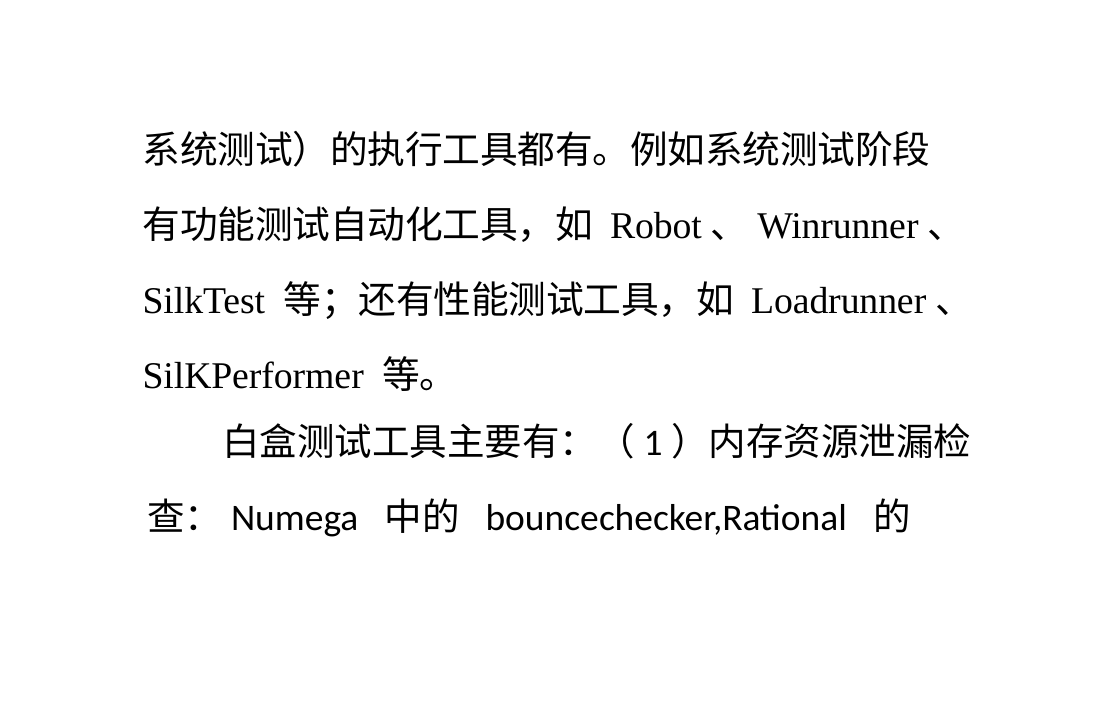

系统测试）的执行工具都有。例如系统测试阶段

有功能测试自动化工具，如 Robot、Winrunner、

SilkTest 等；还有性能测试工具，如 Loadrunner、

SilKPerformer 等。
	白盒测试工具主要有：（1）内存资源泄漏检

查：Numega  中的  bouncechecker,Rational  的